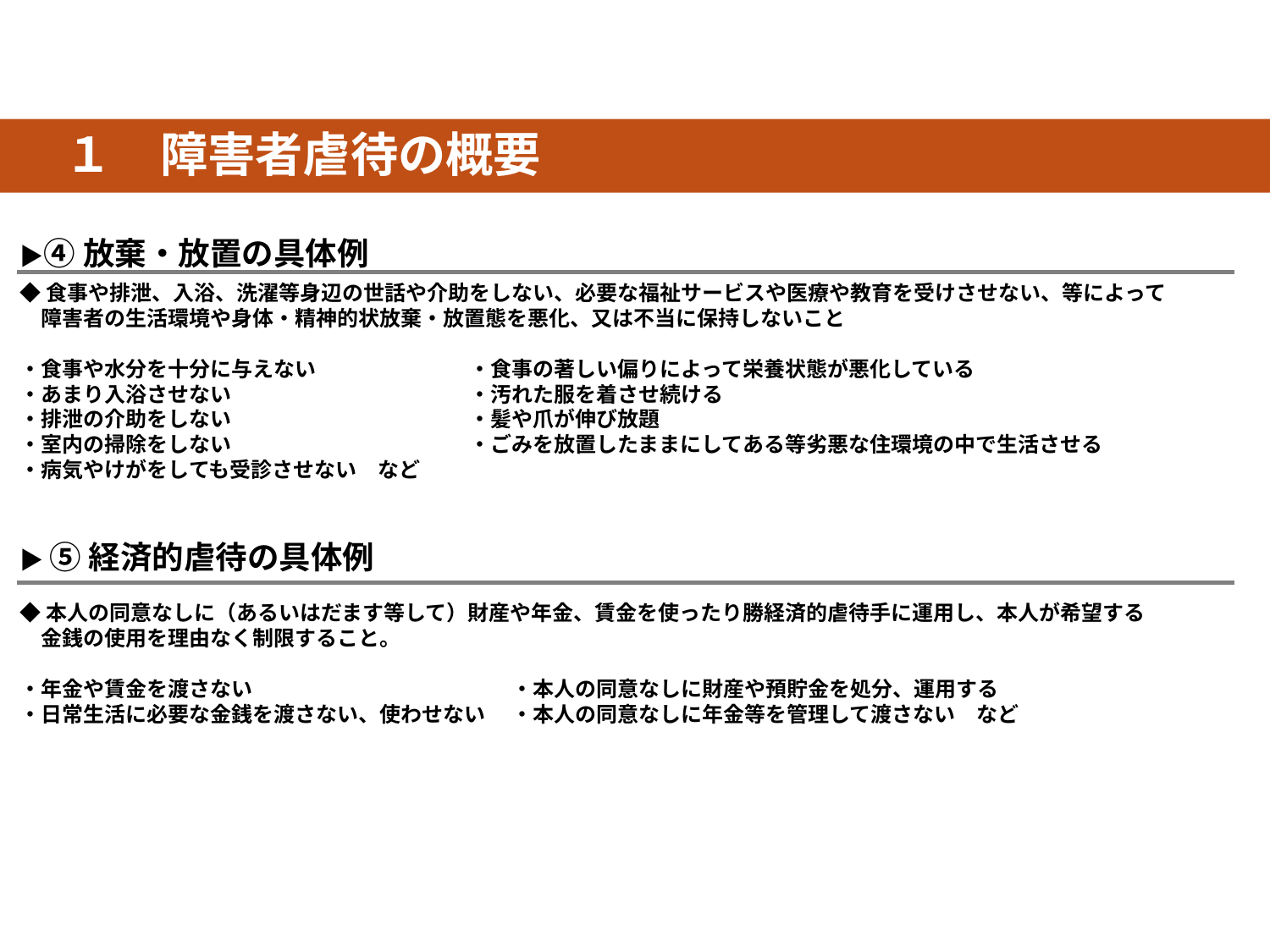

１　障害者虐待の概要
▶④放棄・放置の具体例
◆食事や排泄、入浴、洗濯等身辺の世話や介助をしない、必要な福祉サービスや医療や教育を受けさせない、等によって
　障害者の生活環境や身体・精神的状放棄・放置態を悪化、又は不当に保持しないこと

・食事や水分を十分に与えない 　　　　　　　・食事の著しい偏りによって栄養状態が悪化している
・あまり入浴させない 　　　　　　　　　　　・汚れた服を着させ続ける
・排泄の介助をしない 　　　　　　　　　　　・髪や爪が伸び放題
・室内の掃除をしない 　　　　　　　　　　　・ごみを放置したままにしてある等劣悪な住環境の中で生活させる
・病気やけがをしても受診させない　など
▶ ⑤経済的虐待の具体例
◆本人の同意なしに（あるいはだます等して）財産や年金、賃金を使ったり勝経済的虐待手に運用し、本人が希望する
　金銭の使用を理由なく制限すること。

・年金や賃金を渡さない　　　　　　　　　　　　 ・本人の同意なしに財産や預貯金を処分、運用する
・日常生活に必要な金銭を渡さない、使わせない 　・本人の同意なしに年金等を管理して渡さない　など